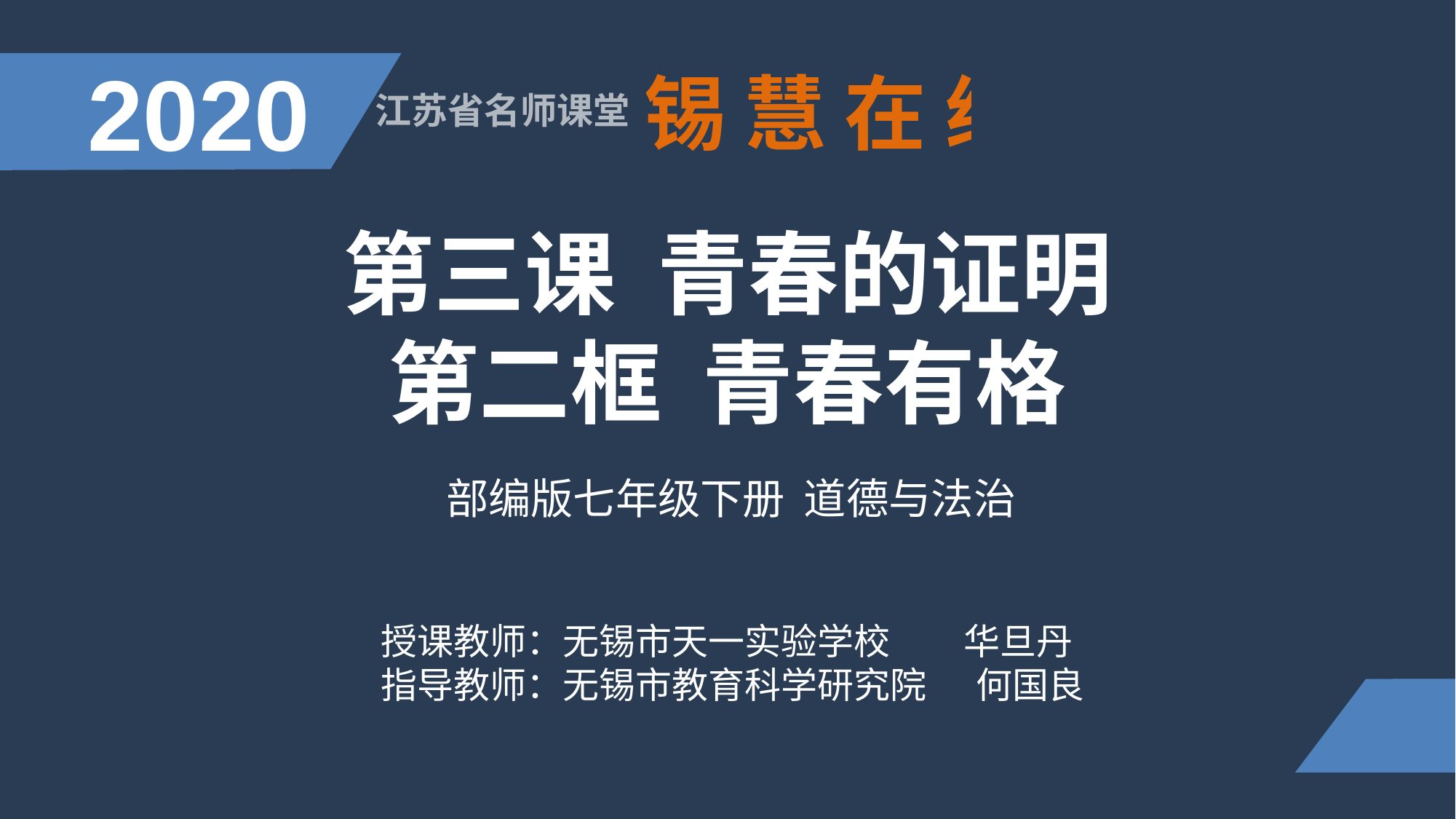

2020

锡慧在线
江苏省名师课堂
第三课  青春的证明
第二框  青春有格
部编版七年级下册  道德与法治
授课教师：无锡市天一实验学校         华旦丹
指导教师：无锡市教育科学研究院      何国良